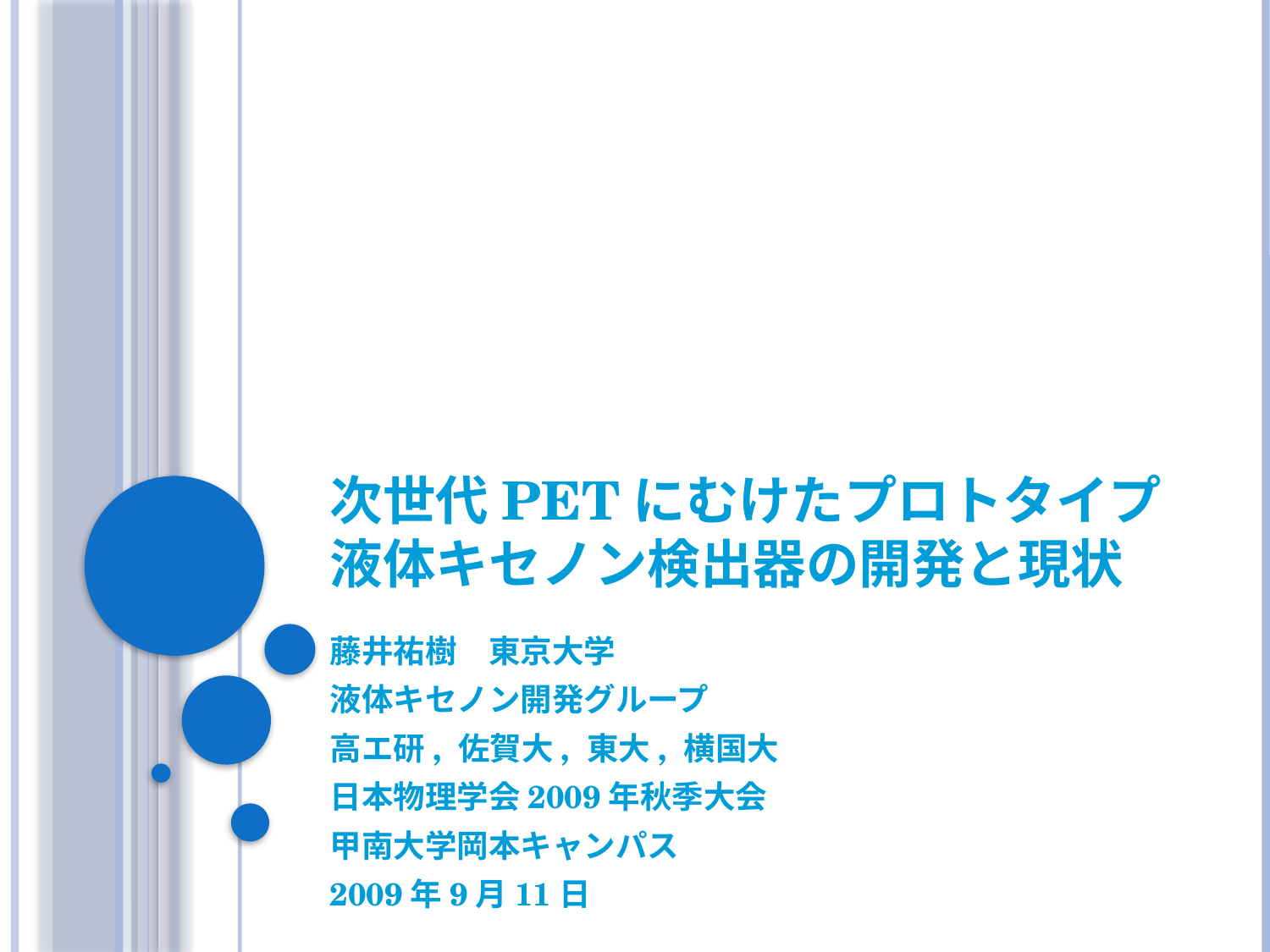

# 次世代PETにむけたプロトタイプ 液体キセノン検出器の開発と現状
藤井祐樹　東京大学
液体キセノン開発グループ
高エ研, 佐賀大, 東大, 横国大
日本物理学会2009年秋季大会
甲南大学岡本キャンパス
2009年9月11日